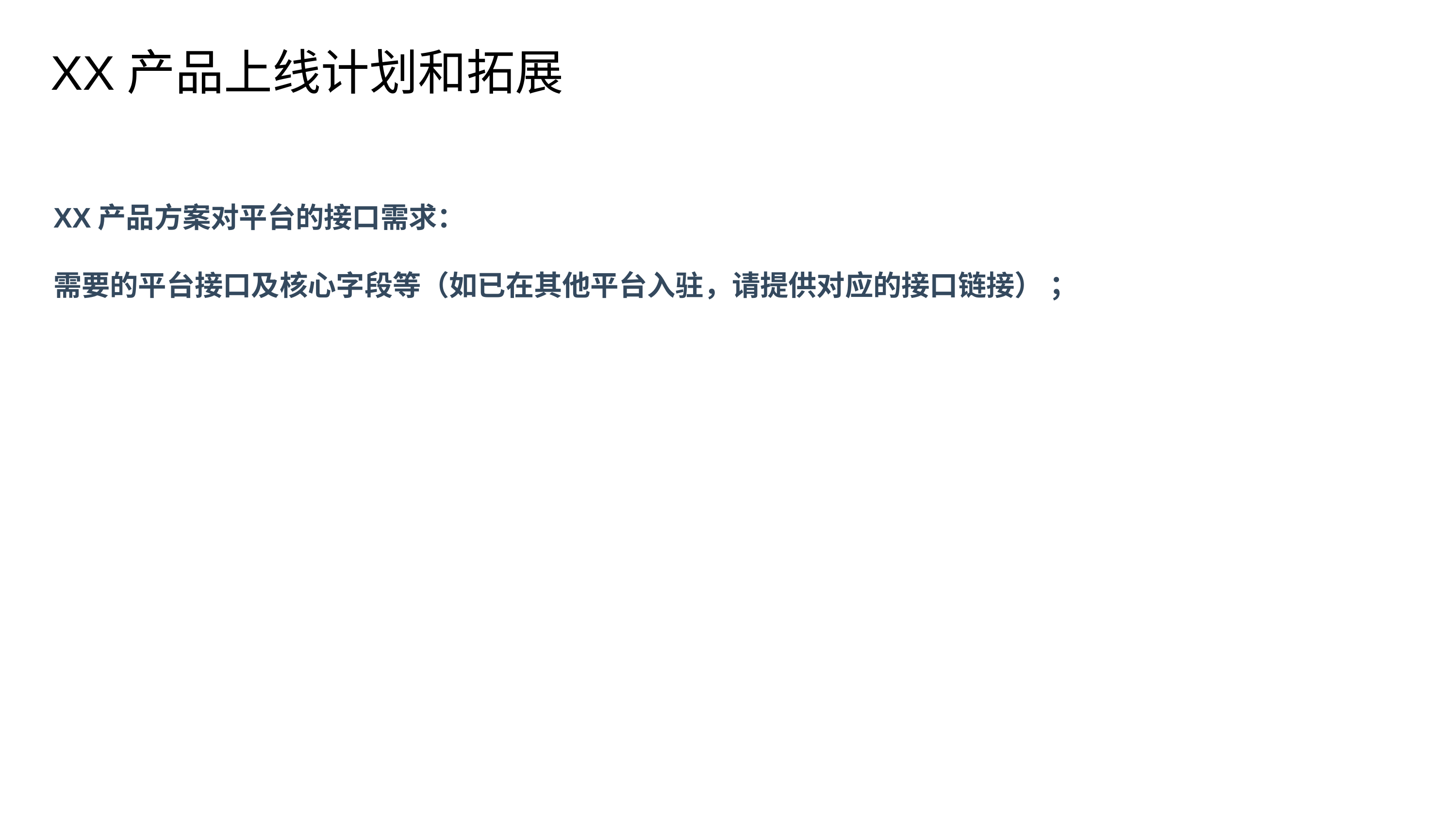

#1
XX产品上线计划和拓展
XX产品方案对平台的接口需求：

需要的平台接口及核心字段等（如已在其他平台入驻，请提供对应的接口链接） ；